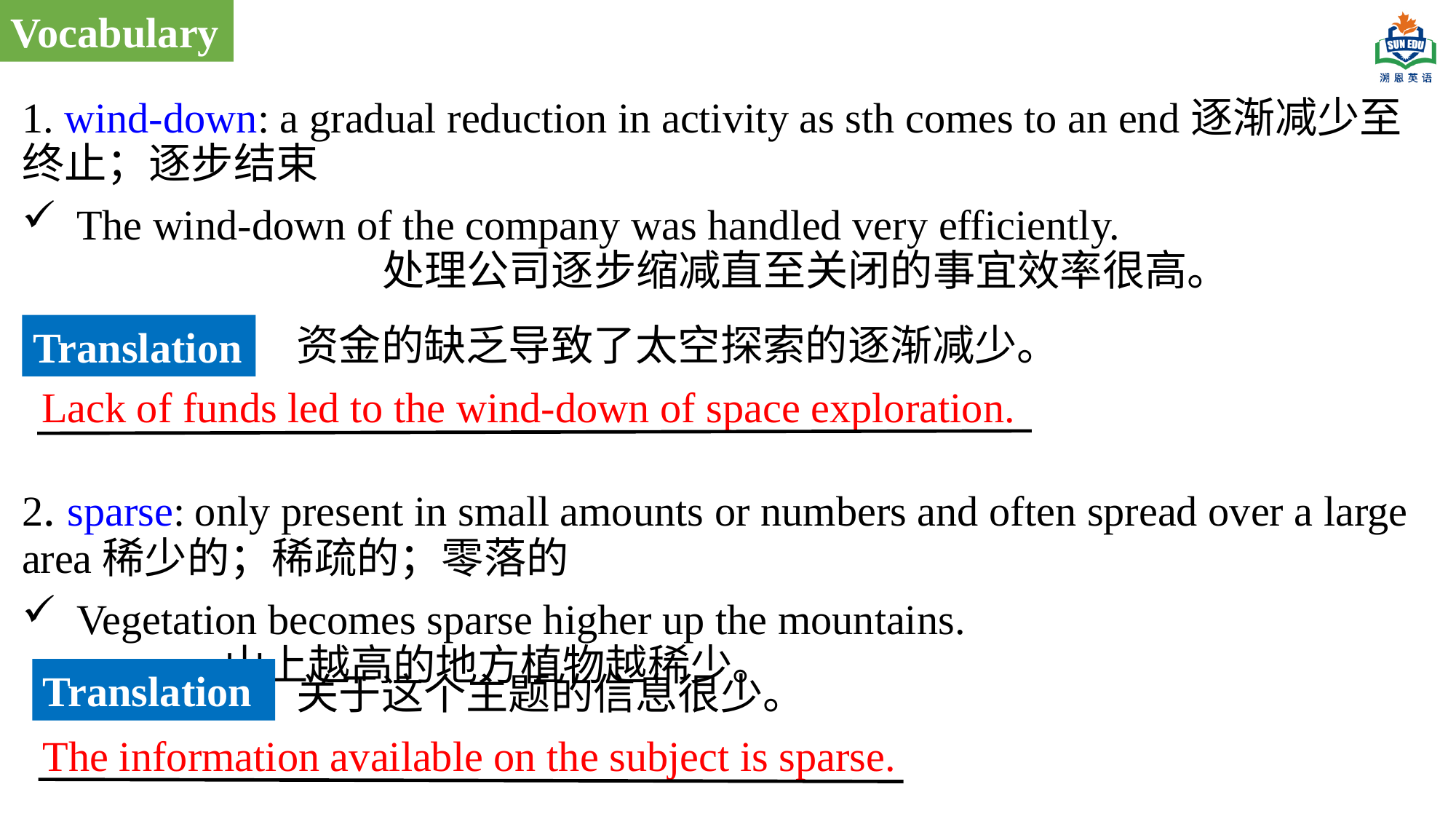

Vocabulary
1. wind-down: a gradual reduction in activity as sth comes to an end逐渐减少至终止；逐步结束
The wind-down of the company was handled very efficiently.                                                         处理公司逐步缩减直至关闭的事宜效率很高。

2. sparse: only present in small amounts or numbers and often spread over a large area稀少的；稀疏的；零落的
Vegetation becomes sparse higher up the mountains.                                                         山上越高的地方植物越稀少。
资金的缺乏导致了太空探索的逐渐减少。
Translation
Lack of funds led to the wind-down of space exploration.
Translation
关于这个主题的信息很少。
The information available on the subject is sparse.